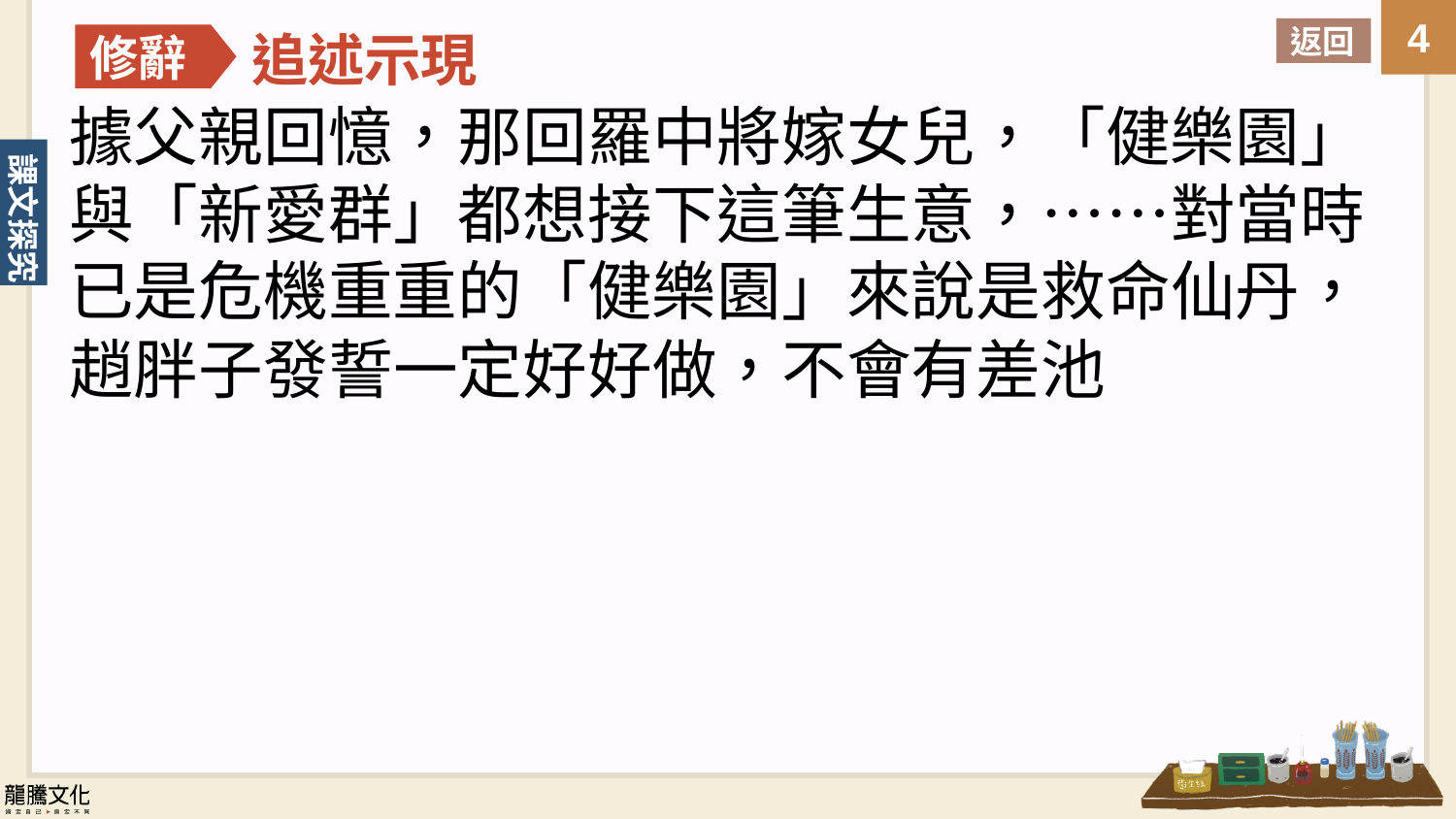

追述示現
返回
修辭

據父親回憶，那回羅中將嫁女兒，「健樂園」與「新愛群」都想接下這筆生意，……對當時已是危機重重的「健樂園」來說是救命仙丹，趙胖子發誓一定好好做，不會有差池